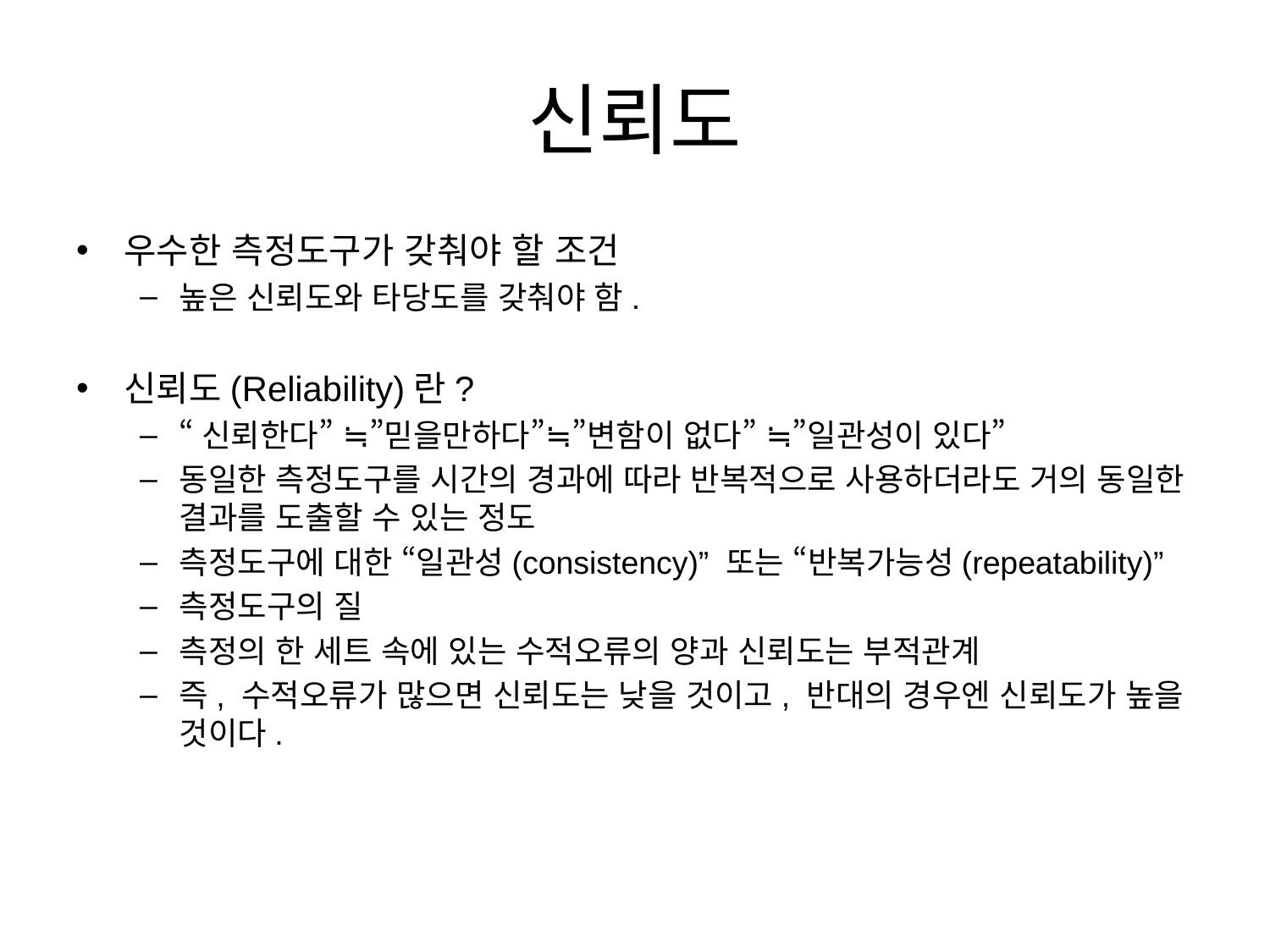

# 신뢰도
우수한 측정도구가 갖춰야 할 조건
높은 신뢰도와 타당도를 갖춰야 함.

신뢰도(Reliability)란?
“신뢰한다” ≒”믿을만하다”≒”변함이 없다” ≒”일관성이 있다”
동일한 측정도구를 시간의 경과에 따라 반복적으로 사용하더라도 거의 동일한 결과를 도출할 수 있는 정도
측정도구에 대한 “일관성(consistency)” 또는 “반복가능성(repeatability)”
측정도구의 질
측정의 한 세트 속에 있는 수적오류의 양과 신뢰도는 부적관계
즉, 수적오류가 많으면 신뢰도는 낮을 것이고, 반대의 경우엔 신뢰도가 높을 것이다.